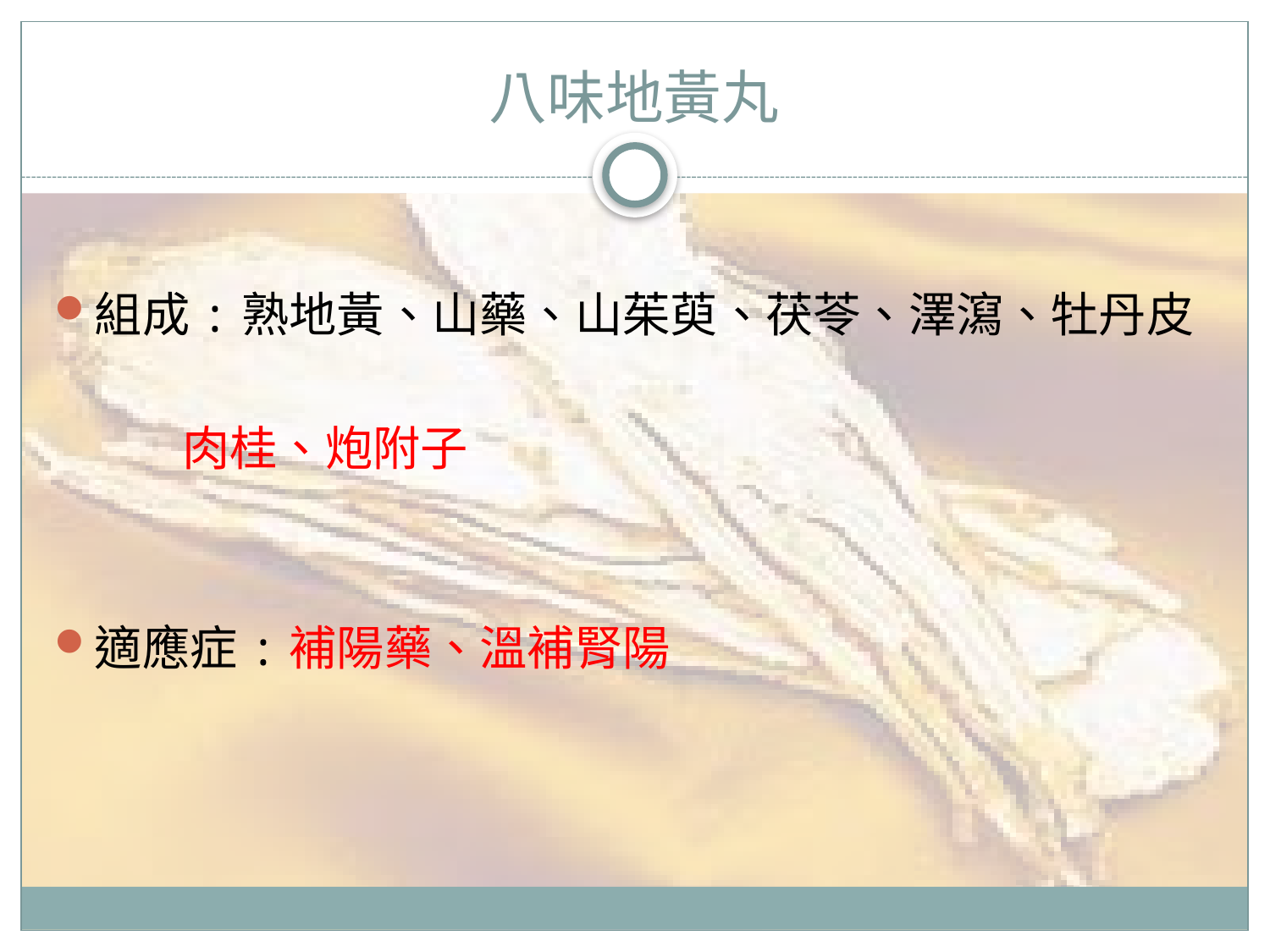

# 八味地黃丸

組成:熟地黃、山藥、山茱萸、茯苓、澤瀉、牡丹皮

           肉桂、炮附子

適應症:補陽藥、溫補腎陽